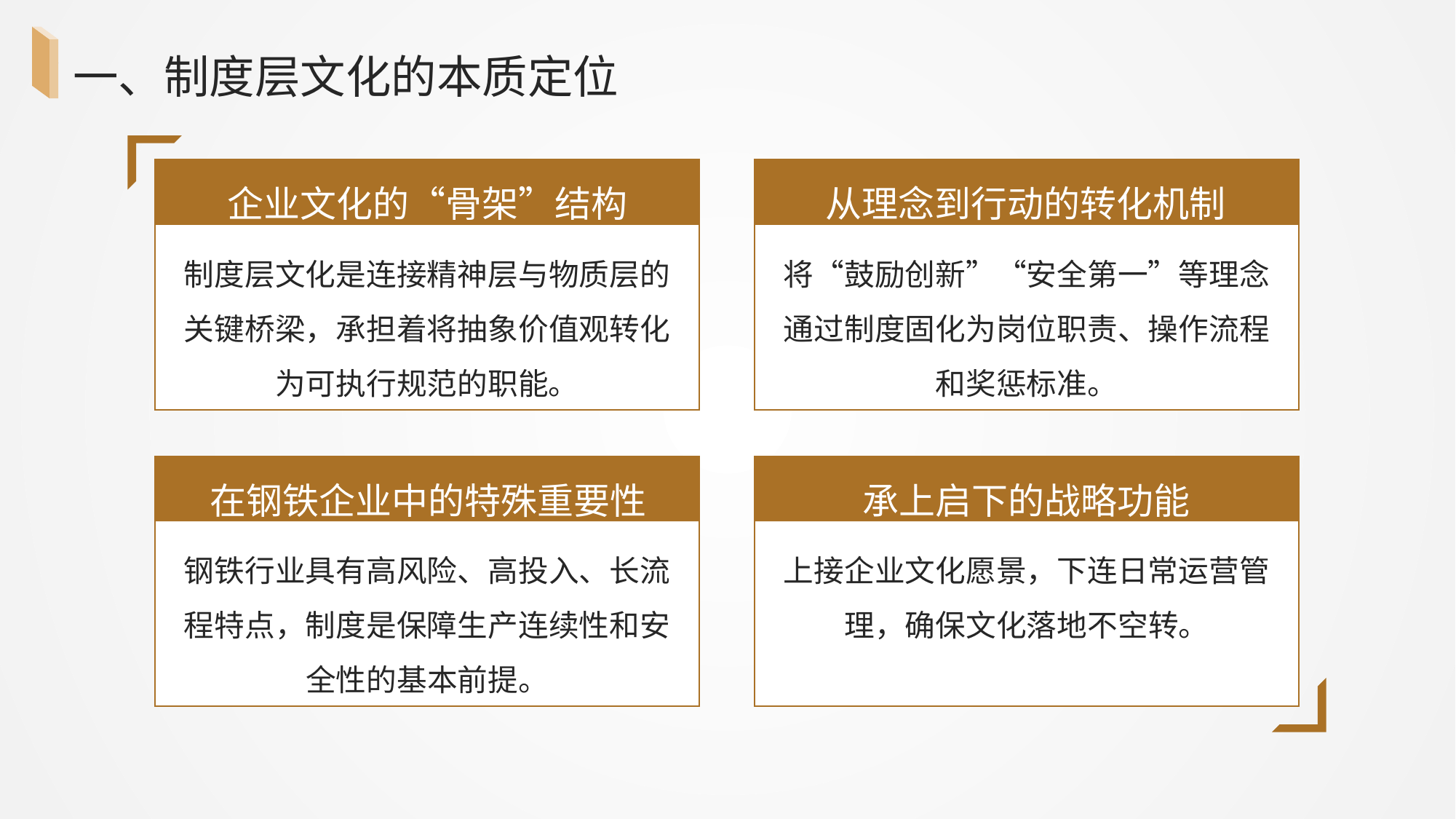

一、制度层文化的本质定位

企业文化的“骨架”结构
从理念到行动的转化机制

制度层文化是连接精神层与物质层的关键桥梁，承担着将抽象价值观转化为可执行规范的职能。
将“鼓励创新”“安全第一”等理念通过制度固化为岗位职责、操作流程和奖惩标准。
在钢铁企业中的特殊重要性
承上启下的战略功能

钢铁行业具有高风险、高投入、长流程特点，制度是保障生产连续性和安全性的基本前提。
上接企业文化愿景，下连日常运营管理，确保文化落地不空转。